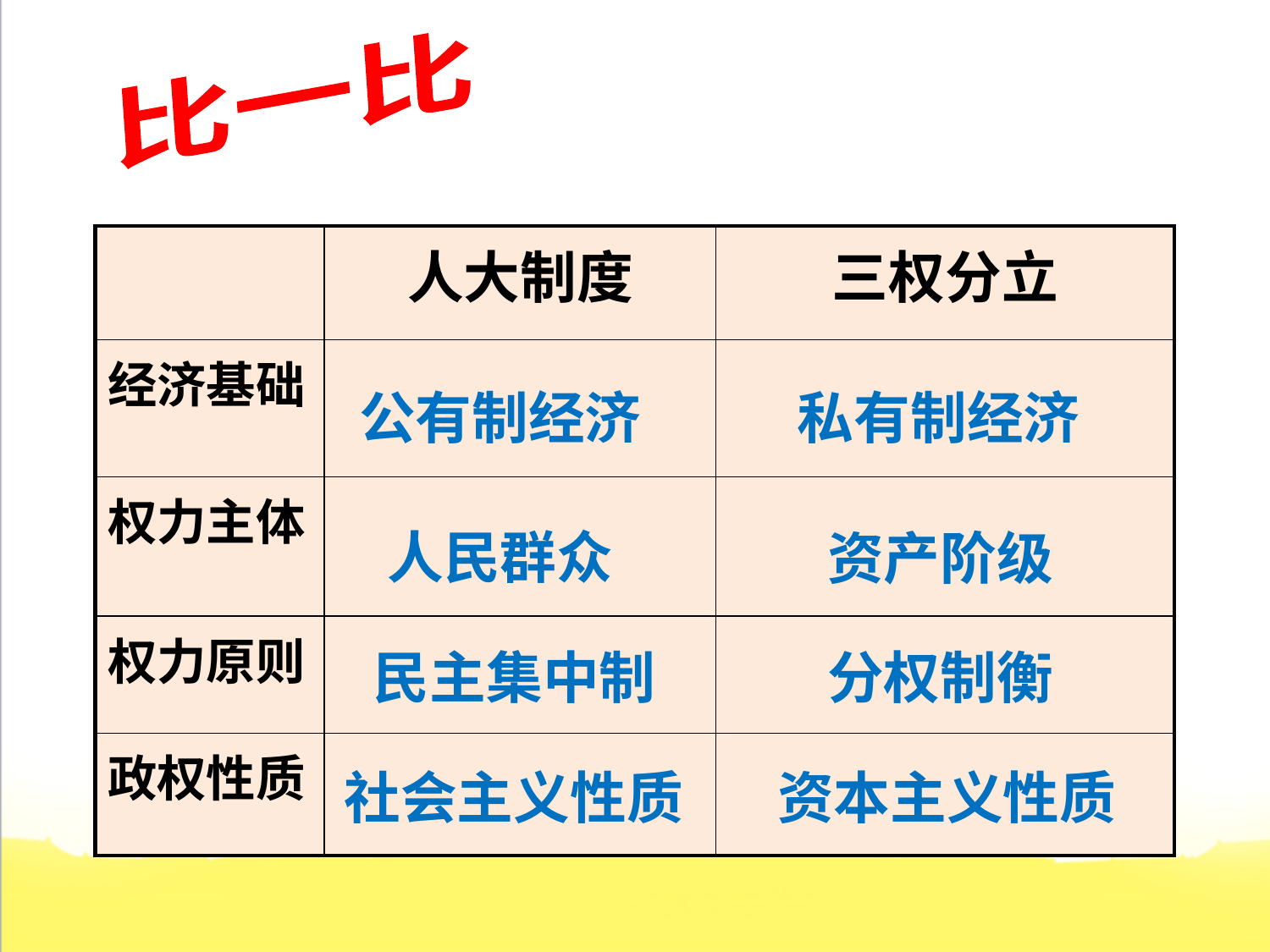

比一比
|  | 人大制度 | 三权分立 |
| --- | --- | --- |
| 经济基础 |  |  |
| 权力主体 |  |  |
| 权力原则 |  |  |
| 政权性质 |  |  |
私有制经济
公有制经济
人民群众
资产阶级
民主集中制
分权制衡
社会主义性质
资本主义性质